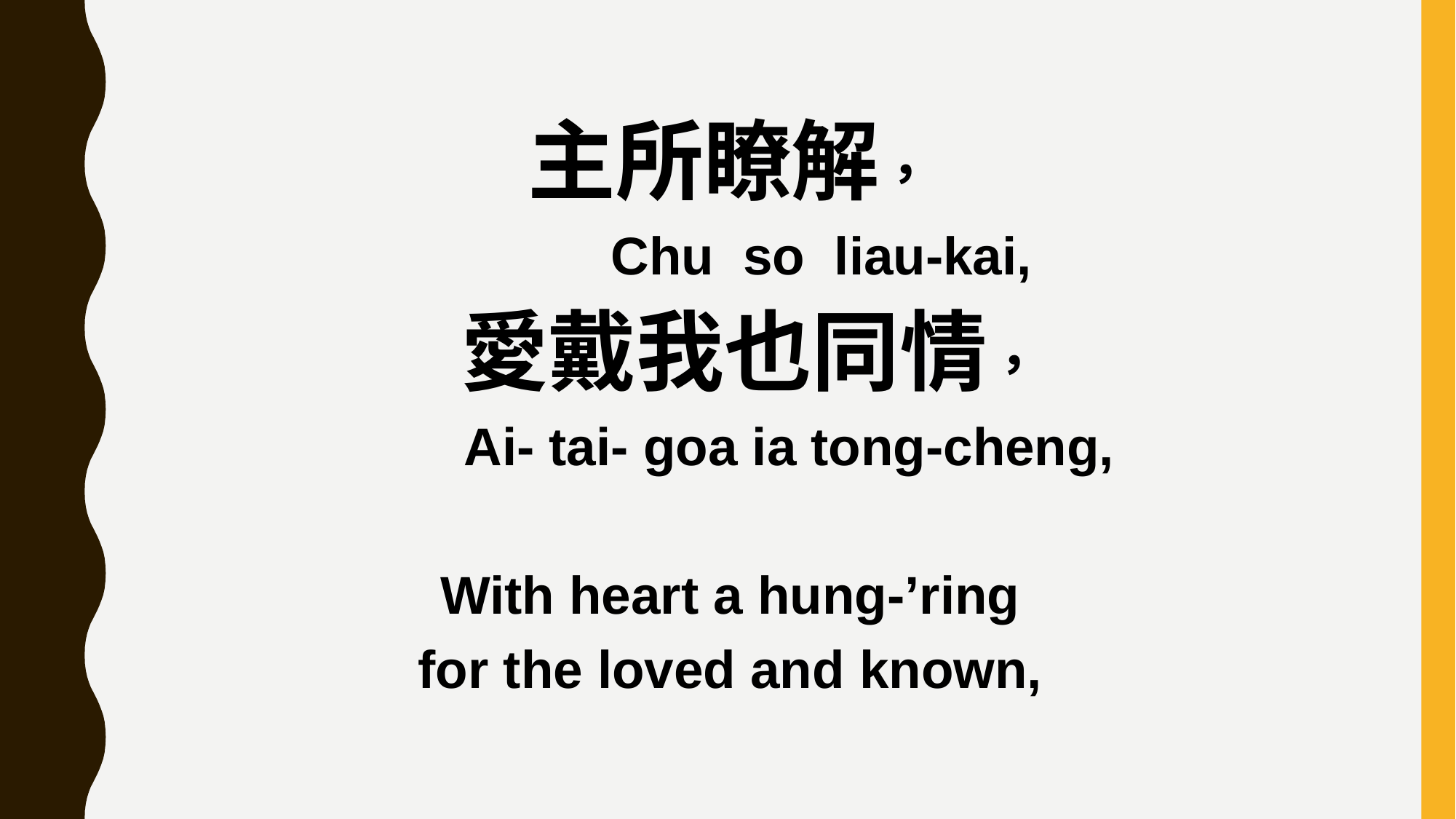

主所瞭解，
                            Chu  so  liau-kai,
 愛戴我也同情，
        Ai- tai- goa ia tong-cheng,

With heart a hung-’ring
for the loved and known,